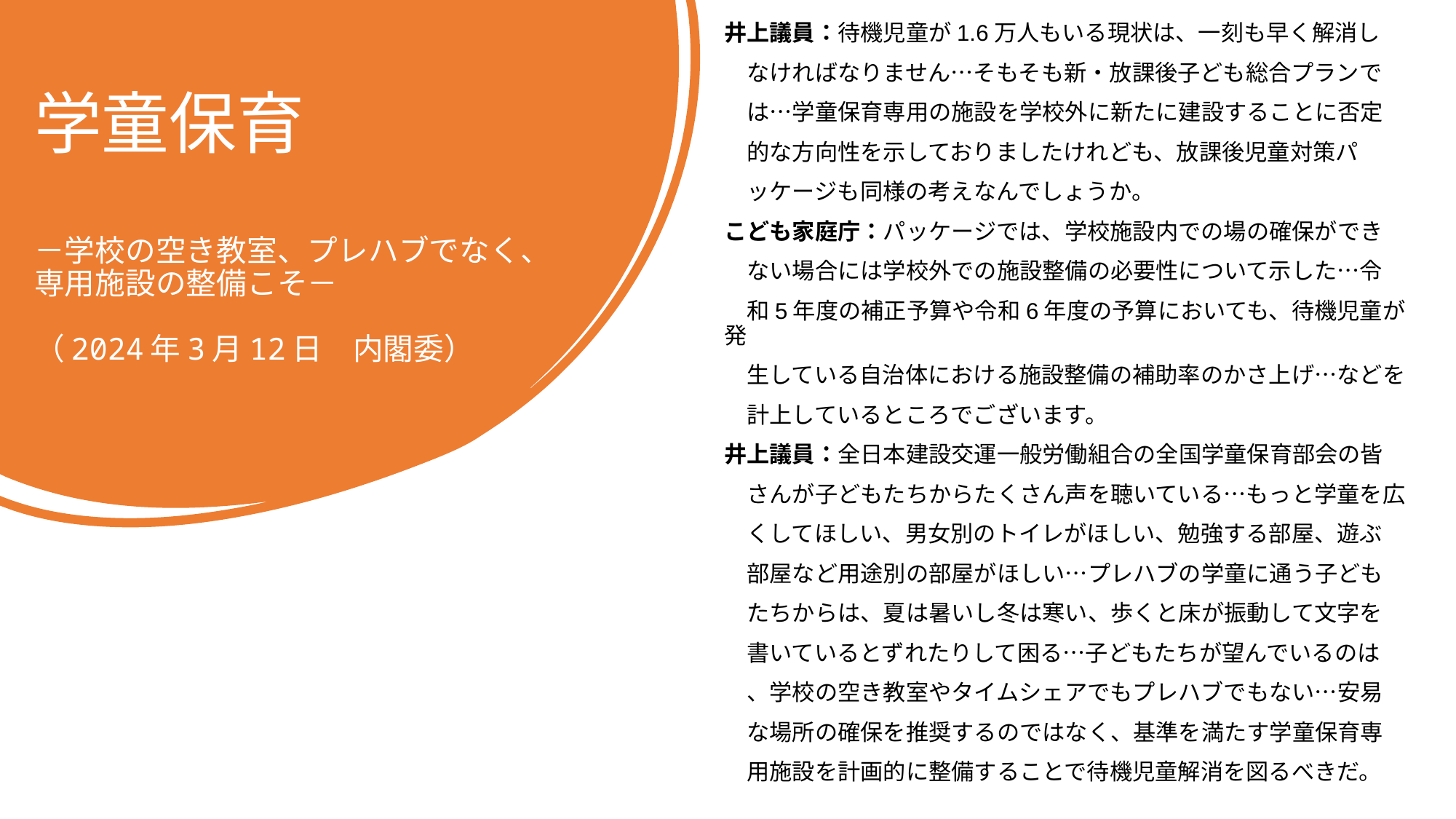

井上議員：待機児童が1.6万人もいる現状は、一刻も早く解消し
　なければなりません…そもそも新・放課後子ども総合プランで
　は…学童保育専用の施設を学校外に新たに建設することに否定
　的な方向性を示しておりましたけれども、放課後児童対策パ
　ッケージも同様の考えなんでしょうか。
こども家庭庁：パッケージでは、学校施設内での場の確保ができ
　ない場合には学校外での施設整備の必要性について示した…令
　和5年度の補正予算や令和6年度の予算においても、待機児童が発
　生している自治体における施設整備の補助率のかさ上げ…などを
　計上しているところでございます。
井上議員：全日本建設交運一般労働組合の全国学童保育部会の皆
　さんが子どもたちからたくさん声を聴いている…もっと学童を広
　くしてほしい、男女別のトイレがほしい、勉強する部屋、遊ぶ
　部屋など用途別の部屋がほしい…プレハブの学童に通う子ども
　たちからは、夏は暑いし冬は寒い、歩くと床が振動して文字を
　書いているとずれたりして困る…子どもたちが望んでいるのは
　、学校の空き教室やタイムシェアでもプレハブでもない…安易
　な場所の確保を推奨するのではなく、基準を満たす学童保育専
　用施設を計画的に整備することで待機児童解消を図るべきだ。
# 学童保育 －学校の空き教室、プレハブでなく、専用施設の整備こそ－ （2024年3月12日　内閣委）
2